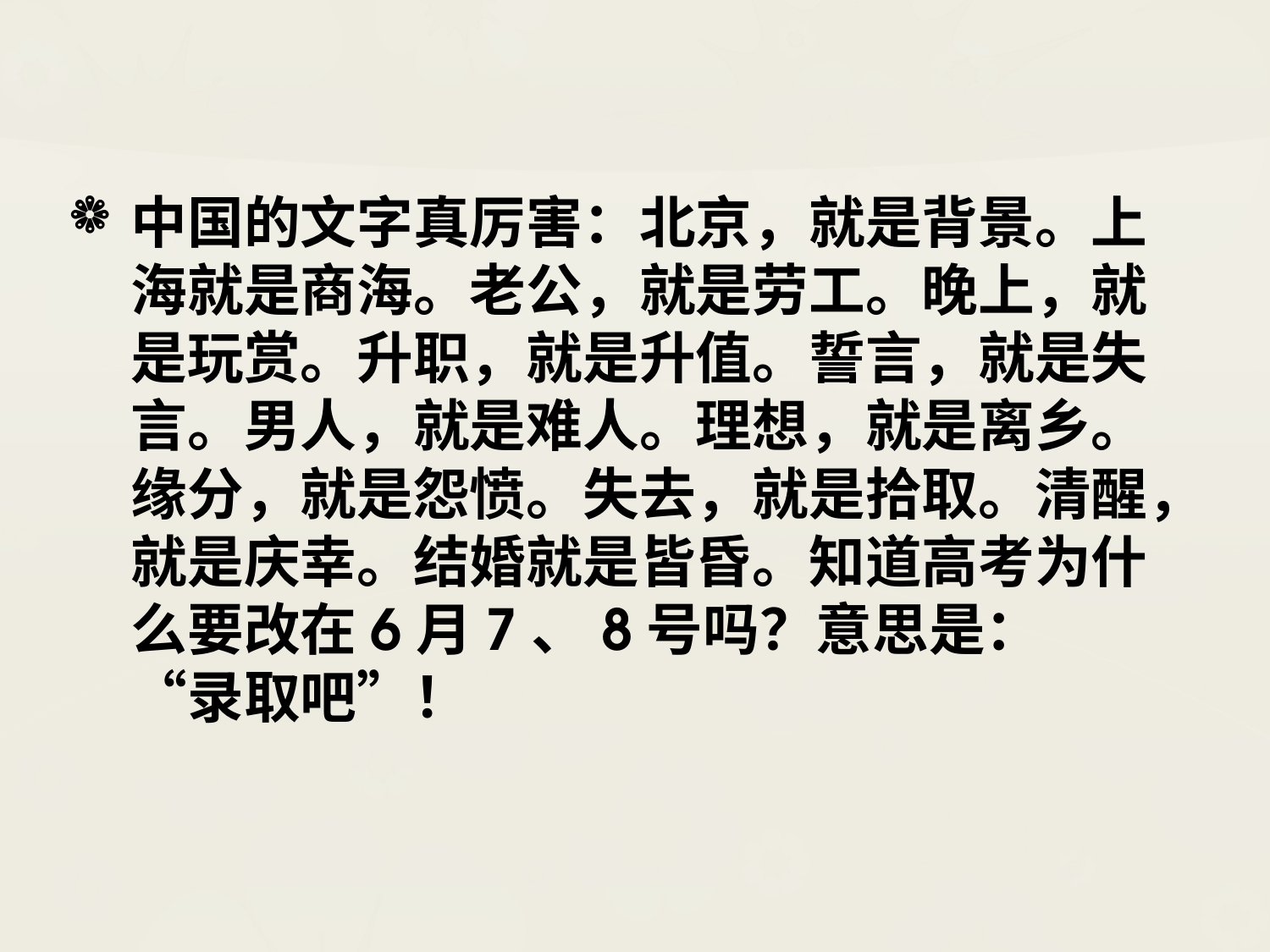

#
中国的文字真厉害：北京，就是背景。上海就是商海。老公，就是劳工。晚上，就是玩赏。升职，就是升值。誓言，就是失言。男人，就是难人。理想，就是离乡。缘分，就是怨愤。失去，就是拾取。清醒，就是庆幸。结婚就是皆昏。知道高考为什么要改在6月7、8号吗？意思是：“录取吧”！